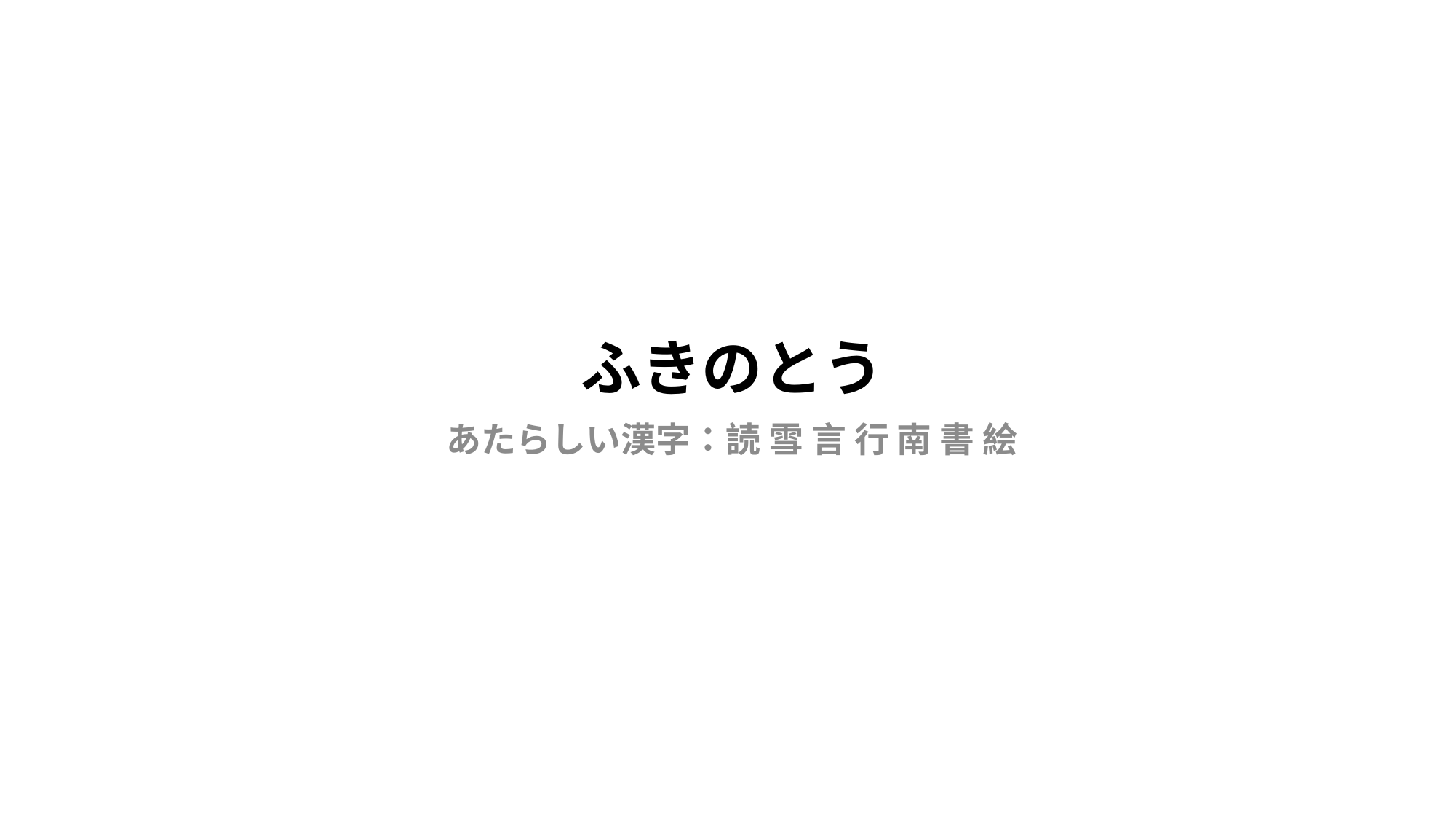

# ふきのとう
あたらしい漢字：読 雪 言 行 南 書 絵